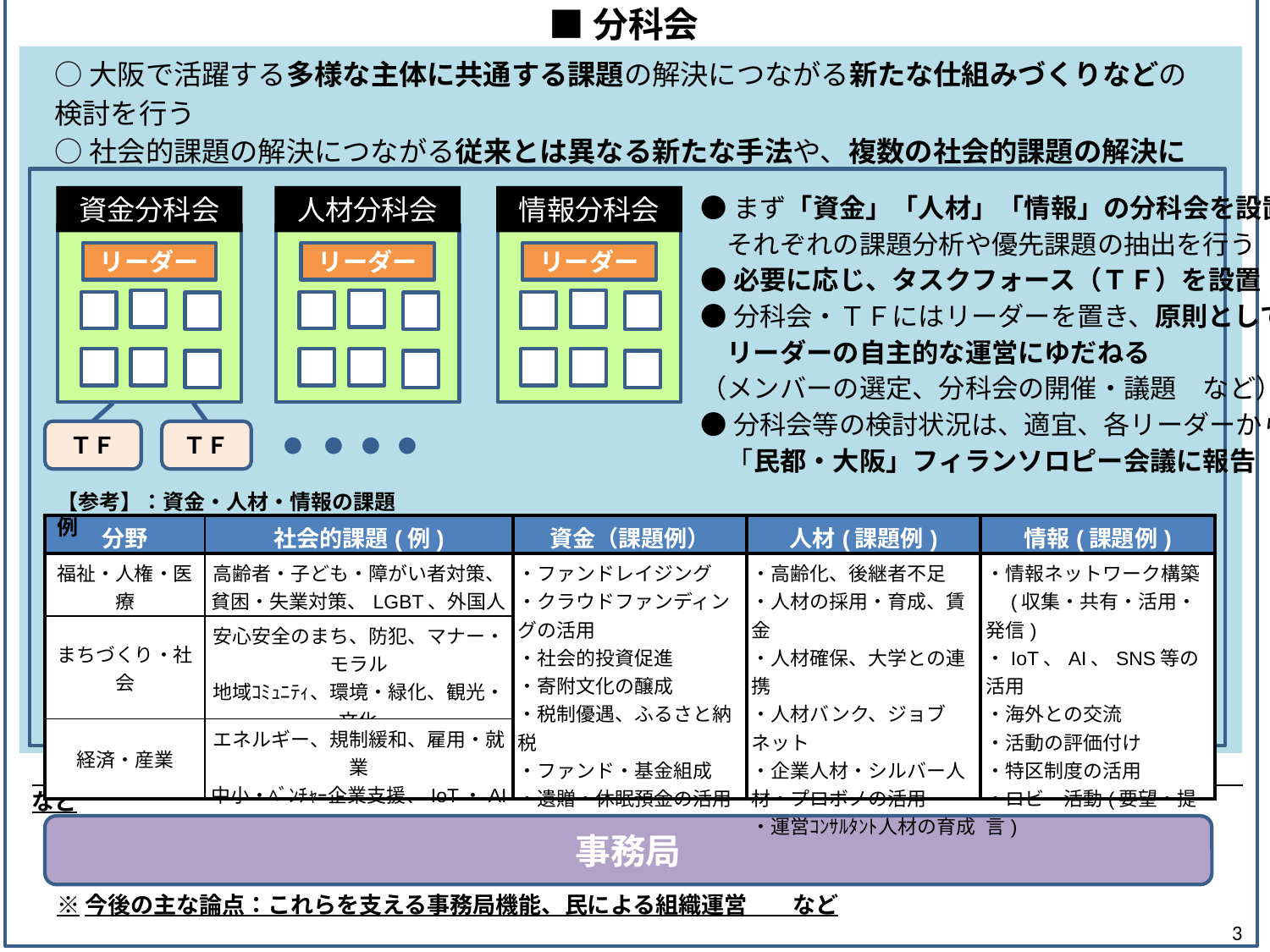

■分科会
○大阪で活躍する多様な主体に共通する課題の解決につながる新たな仕組みづくりなどの検討を行う
○社会的課題の解決につながる従来とは異なる新たな手法や、複数の社会的課題の解決につながる
　新たな連携などについて検討を行う

●まず「資金」「人材」「情報」の分科会を設置。
　それぞれの課題分析や優先課題の抽出を行う
●必要に応じ、タスクフォース（ＴＦ）を設置
●分科会・ＴＦにはリーダーを置き、原則として、
　リーダーの自主的な運営にゆだねる
（メンバーの選定、分科会の開催・議題　など）
●分科会等の検討状況は、適宜、各リーダーから
　「民都・大阪」フィランソロピー会議に報告
資金分科会

リーダー

人材分科会

リーダー

情報分科会

リーダー

ＴＦ
ＴＦ
●　●　●　●
【参考】：資金・人材・情報の課題例
| 分野 | 社会的課題(例) | 資金（課題例） | 人材(課題例) | 情報(課題例) |
| --- | --- | --- | --- | --- |
| 福祉・人権・医療 | 高齢者・子ども・障がい者対策、 貧困・失業対策、LGBT、外国人 | ・ファンドレイジング ・クラウドファンディングの活用 ・社会的投資促進 ・寄附文化の醸成 ・税制優遇、ふるさと納税 ・ファンド・基金組成 ・遺贈・休眠預金の活用 | ・高齢化、後継者不足 ・人材の採用・育成、賃金 ・人材確保、大学との連携 ・人材バンク、ジョブネット ・企業人材・シルバー人材・プロボノの活用 ・運営ｺﾝｻﾙﾀﾝﾄ人材の育成 | ・情報ネットワーク構築 　(収集・共有・活用・発信) ・IoT、AI、SNS等の活用 ・海外との交流 ・活動の評価付け ・特区制度の活用 ・ロビー活動(要望・提言) |
| まちづくり・社会 | 安心安全のまち、防犯、マナー・モラル 地域ｺﾐｭﾆﾃｨ、環境・緑化、観光・文化 |  |  |  |
| 経済・産業 | エネルギー、規制緩和、雇用・就業 中小・ﾍﾞﾝﾁｬｰ企業支援、IoT・AI |  |  |  |
　※今後の主な論点：分科会の検討の進め方、会議メンバーによる担当制、リーダー・メンバーの選任、設置時期　　など
事務局
※今後の主な論点：これらを支える事務局機能、民による組織運営　　など
3